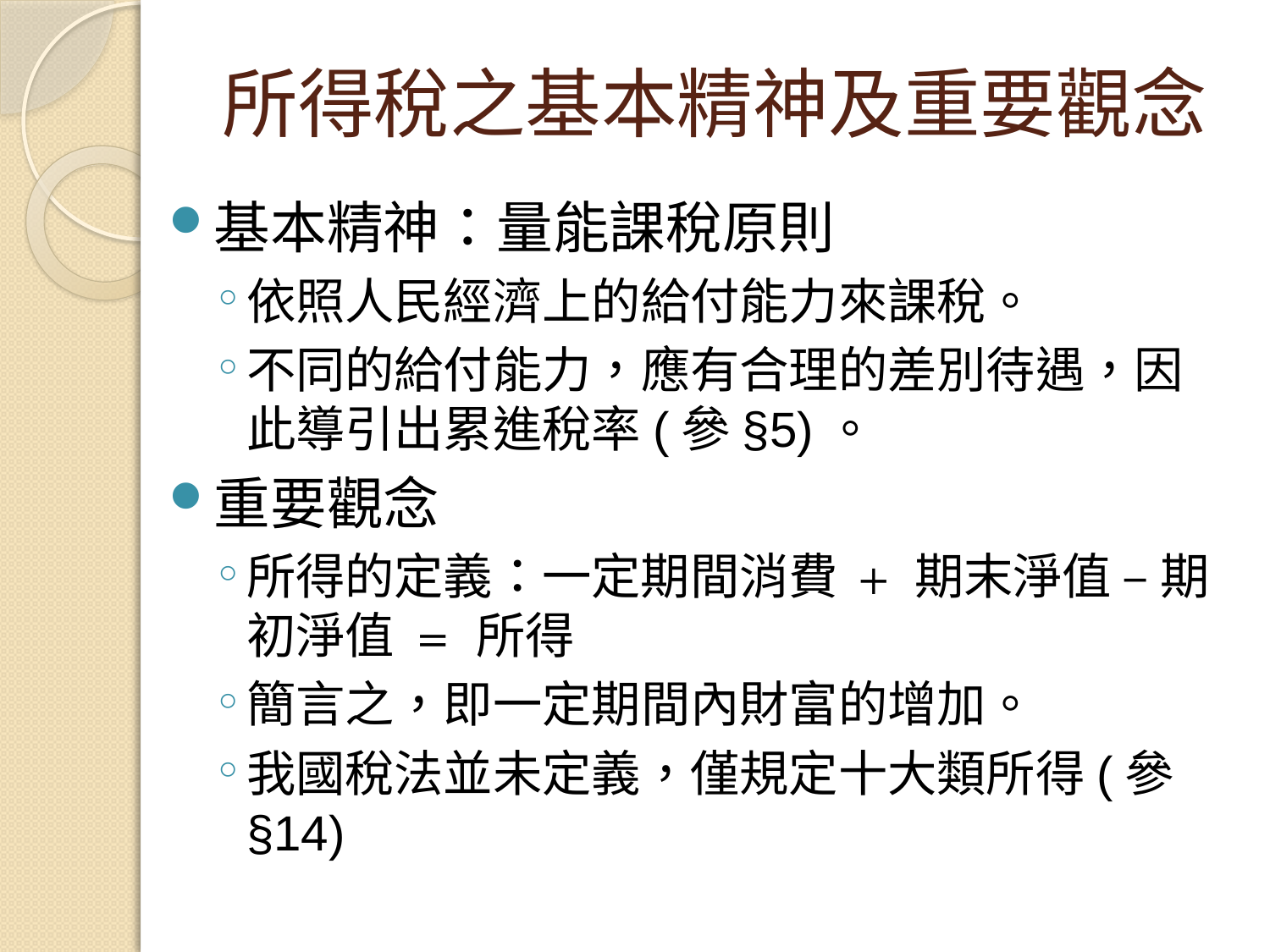

# 所得稅之基本精神及重要觀念
基本精神：量能課稅原則
依照人民經濟上的給付能力來課稅。
不同的給付能力，應有合理的差別待遇，因此導引出累進稅率(參§5)。
重要觀念
所得的定義：一定期間消費 + 期末淨值 – 期初淨值 = 所得
簡言之，即一定期間內財富的增加。
我國稅法並未定義，僅規定十大類所得(參§14)